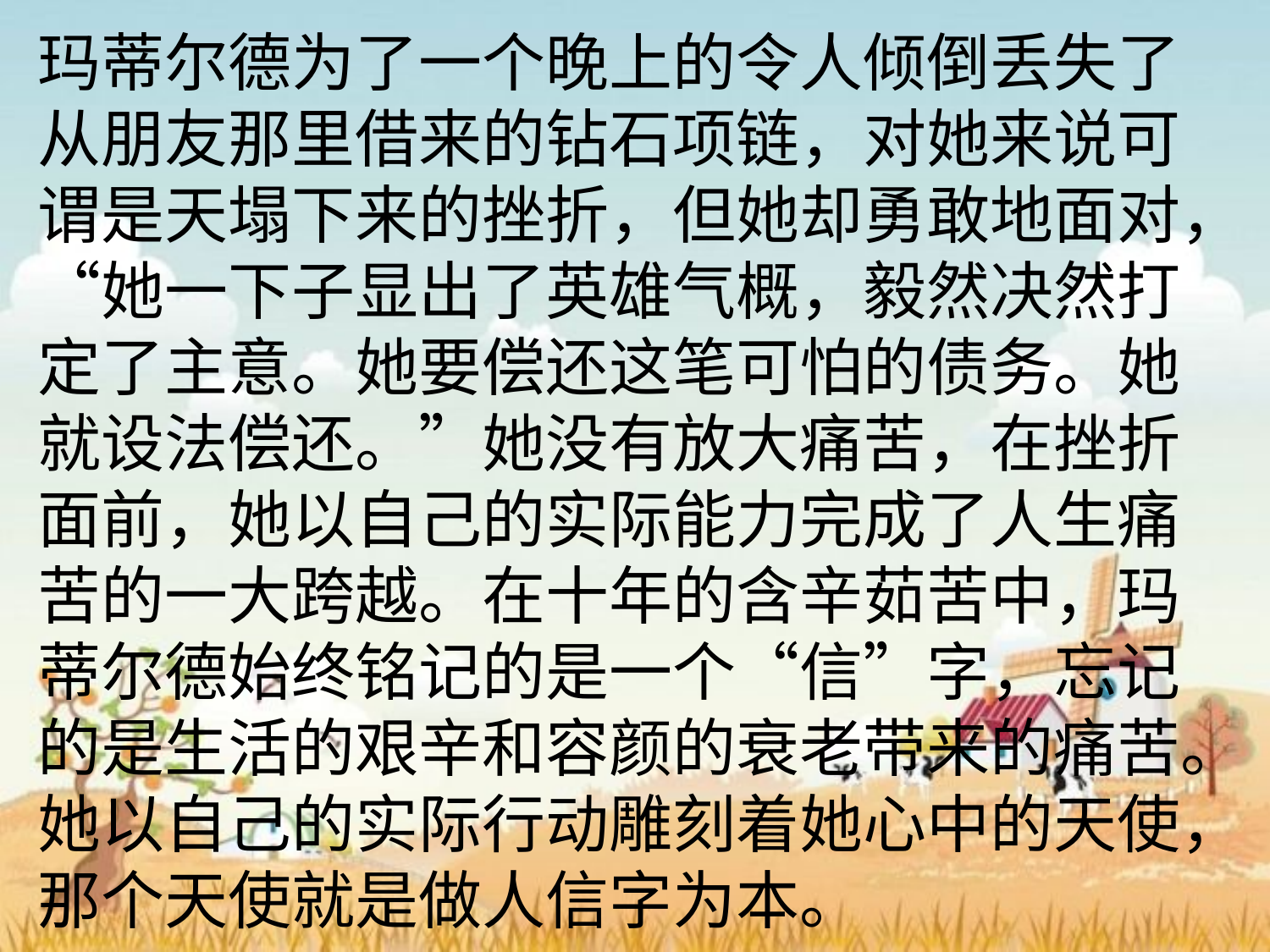

玛蒂尔德为了一个晚上的令人倾倒丢失了从朋友那里借来的钻石项链，对她来说可谓是天塌下来的挫折，但她却勇敢地面对，“她一下子显出了英雄气概，毅然决然打定了主意。她要偿还这笔可怕的债务。她就设法偿还。”她没有放大痛苦，在挫折面前，她以自己的实际能力完成了人生痛苦的一大跨越。在十年的含辛茹苦中，玛蒂尔德始终铭记的是一个“信”字，忘记的是生活的艰辛和容颜的衰老带来的痛苦。她以自己的实际行动雕刻着她心中的天使，那个天使就是做人信字为本。